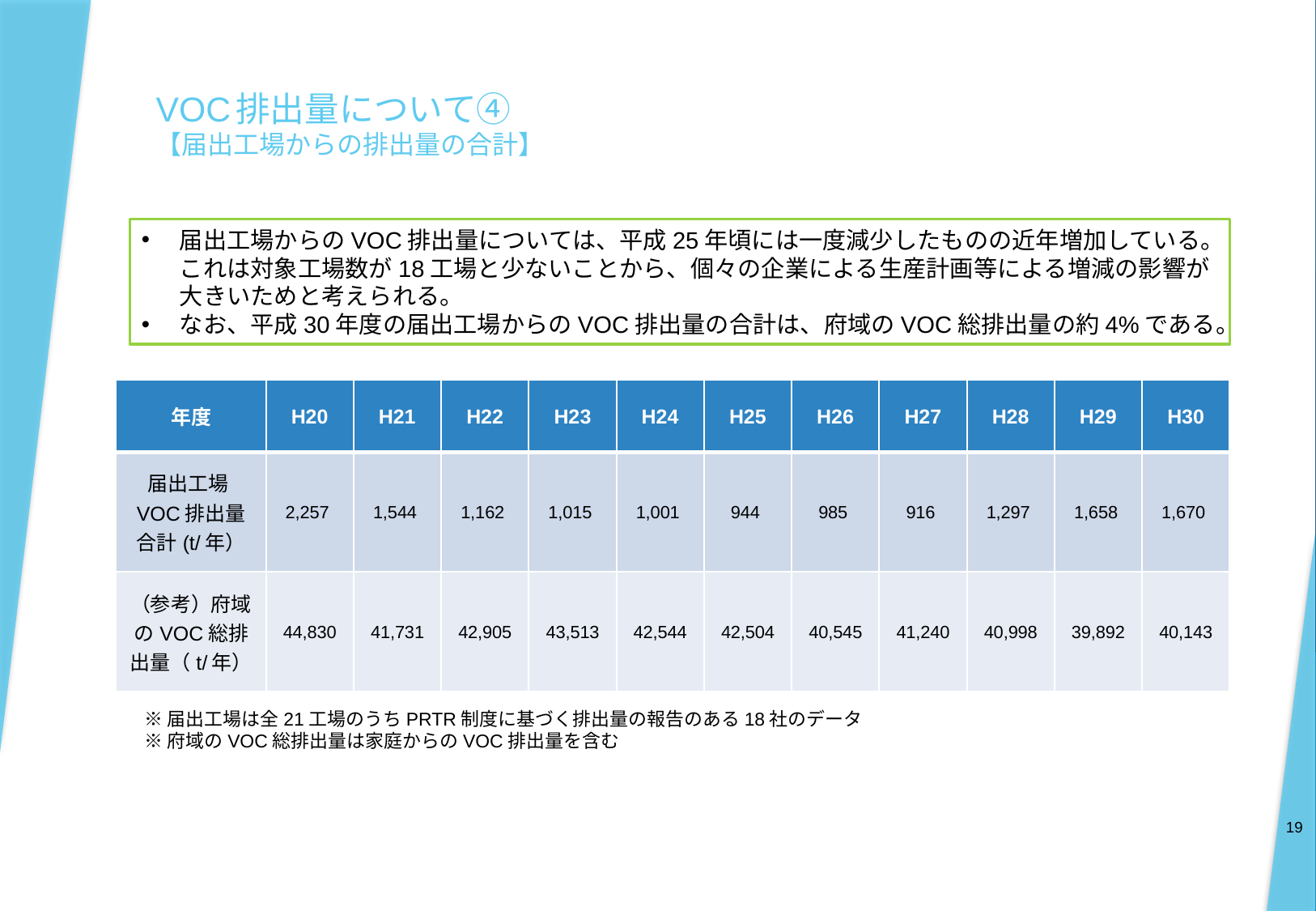

# VOC排出量について④ 【届出工場からの排出量の合計】
届出工場からのVOC排出量については、平成25年頃には一度減少したものの近年増加している。これは対象工場数が18工場と少ないことから、個々の企業による生産計画等による増減の影響が大きいためと考えられる。
なお、平成30年度の届出工場からのVOC排出量の合計は、府域のVOC総排出量の約4%である。
| 年度 | H20 | H21 | H22 | H23 | H24 | H25 | H26 | H27 | H28 | H29 | H30 |
| --- | --- | --- | --- | --- | --- | --- | --- | --- | --- | --- | --- |
| 届出工場VOC排出量合計(t/年） | 2,257 | 1,544 | 1,162 | 1,015 | 1,001 | 944 | 985 | 916 | 1,297 | 1,658 | 1,670 |
| （参考）府域のVOC総排出量（t/年） | 44,830 | 41,731 | 42,905 | 43,513 | 42,544 | 42,504 | 40,545 | 41,240 | 40,998 | 39,892 | 40,143 |

※届出工場は全21工場のうちPRTR制度に基づく排出量の報告のある18社のデータ
※府域のVOC総排出量は家庭からのVOC排出量を含む

19